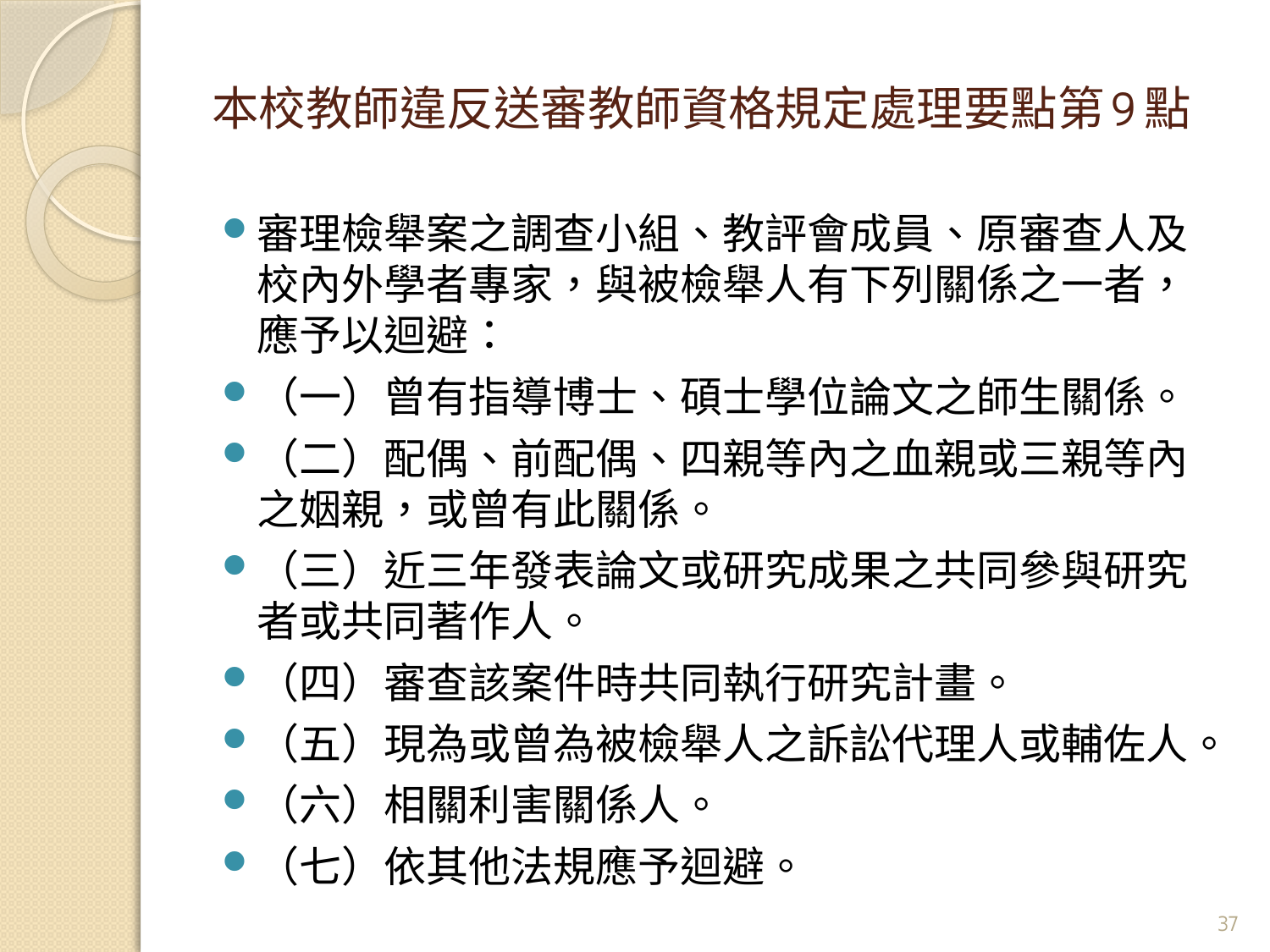

# 本校教師違反送審教師資格規定處理要點第9點
審理檢舉案之調查小組、教評會成員、原審查人及校內外學者專家，與被檢舉人有下列關係之一者，應予以迴避：
（一）曾有指導博士、碩士學位論文之師生關係。
（二）配偶、前配偶、四親等內之血親或三親等內之姻親，或曾有此關係。
（三）近三年發表論文或研究成果之共同參與研究者或共同著作人。
（四）審查該案件時共同執行研究計畫。
（五）現為或曾為被檢舉人之訴訟代理人或輔佐人。
（六）相關利害關係人。
（七）依其他法規應予迴避。
37